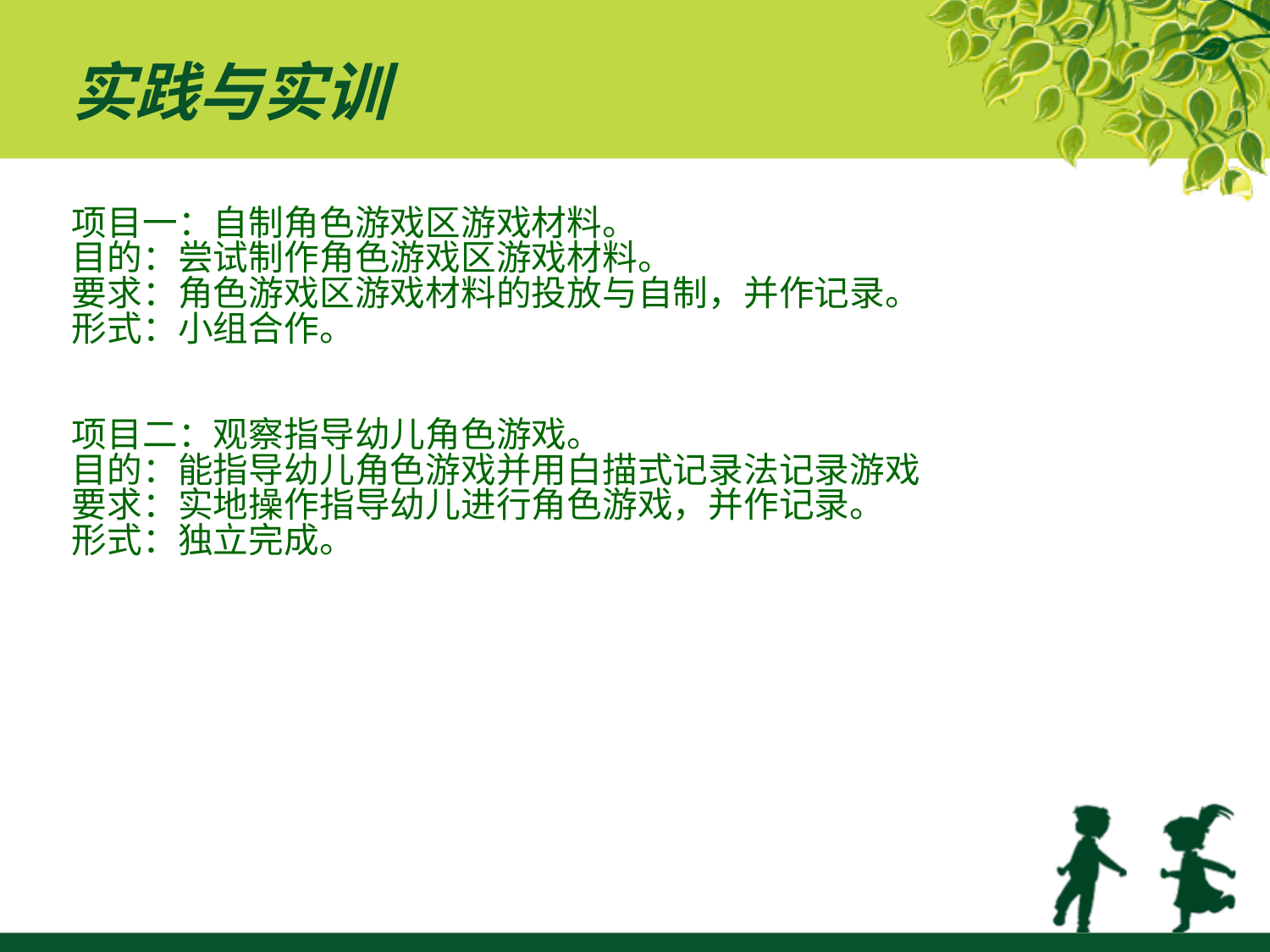

# 实践与实训
项目一：自制角色游戏区游戏材料。
目的：尝试制作角色游戏区游戏材料。
要求：角色游戏区游戏材料的投放与自制，并作记录。
形式：小组合作。

项目二：观察指导幼儿角色游戏。
目的：能指导幼儿角色游戏并用白描式记录法记录游戏
要求：实地操作指导幼儿进行角色游戏，并作记录。
形式：独立完成。